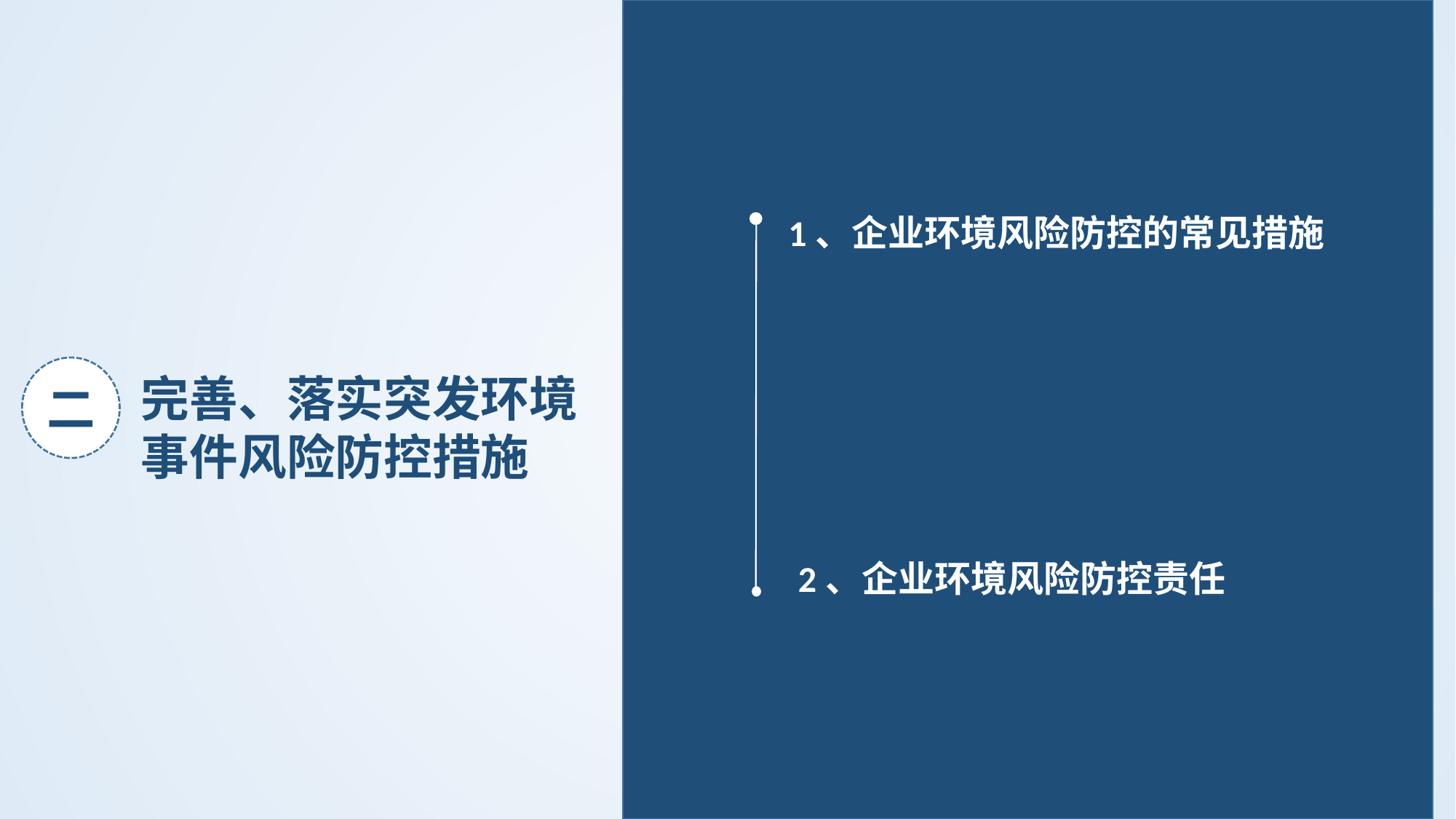

1、企业环境风险防控的常见措施

二
完善、落实突发环境事件风险防控措施
2、企业环境风险防控责任